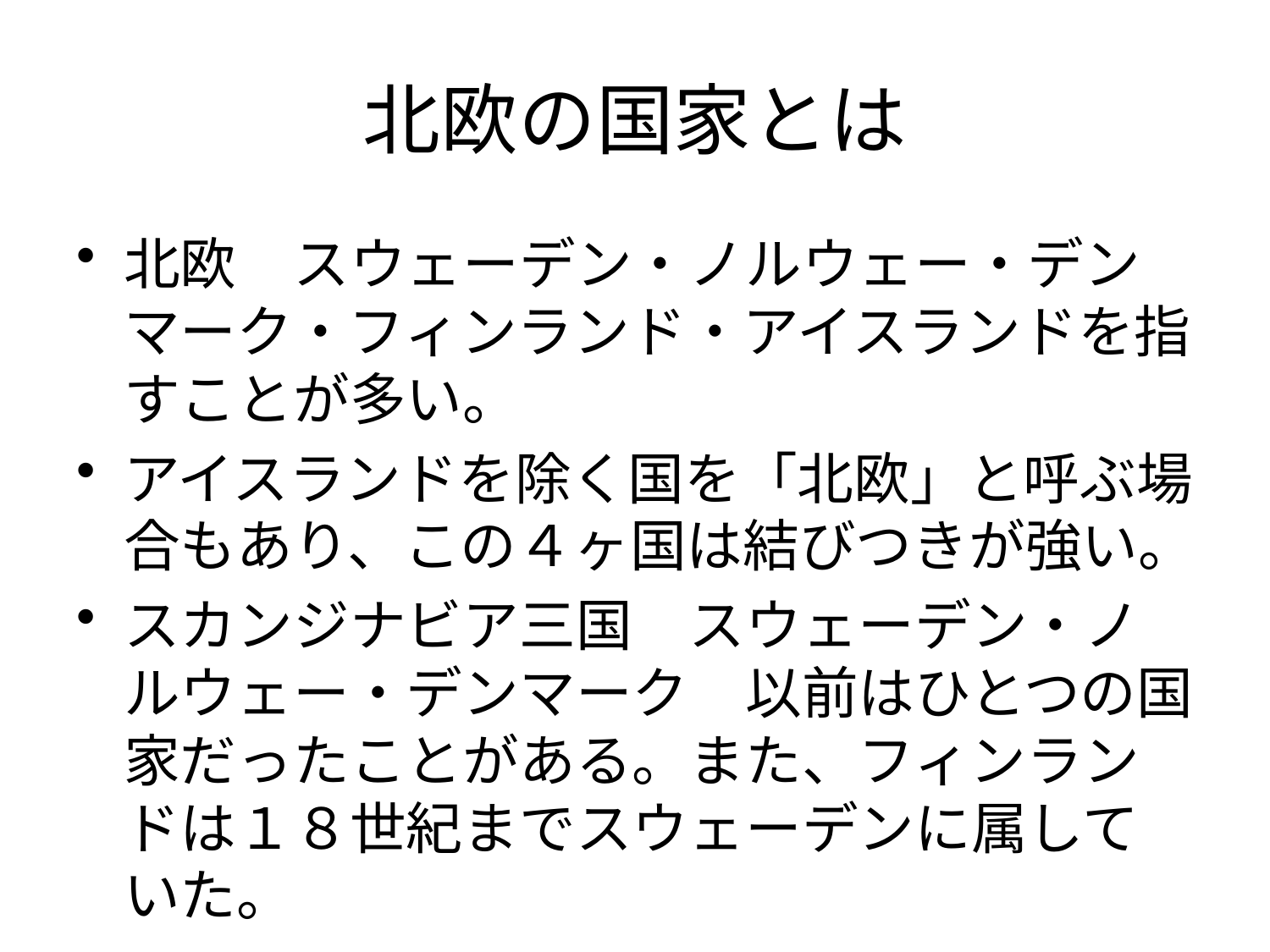

# 北欧の国家とは
北欧　スウェーデン・ノルウェー・デンマーク・フィンランド・アイスランドを指すことが多い。
アイスランドを除く国を「北欧」と呼ぶ場合もあり、この４ヶ国は結びつきが強い。
スカンジナビア三国　スウェーデン・ノルウェー・デンマーク　以前はひとつの国家だったことがある。また、フィンランドは１８世紀までスウェーデンに属していた。